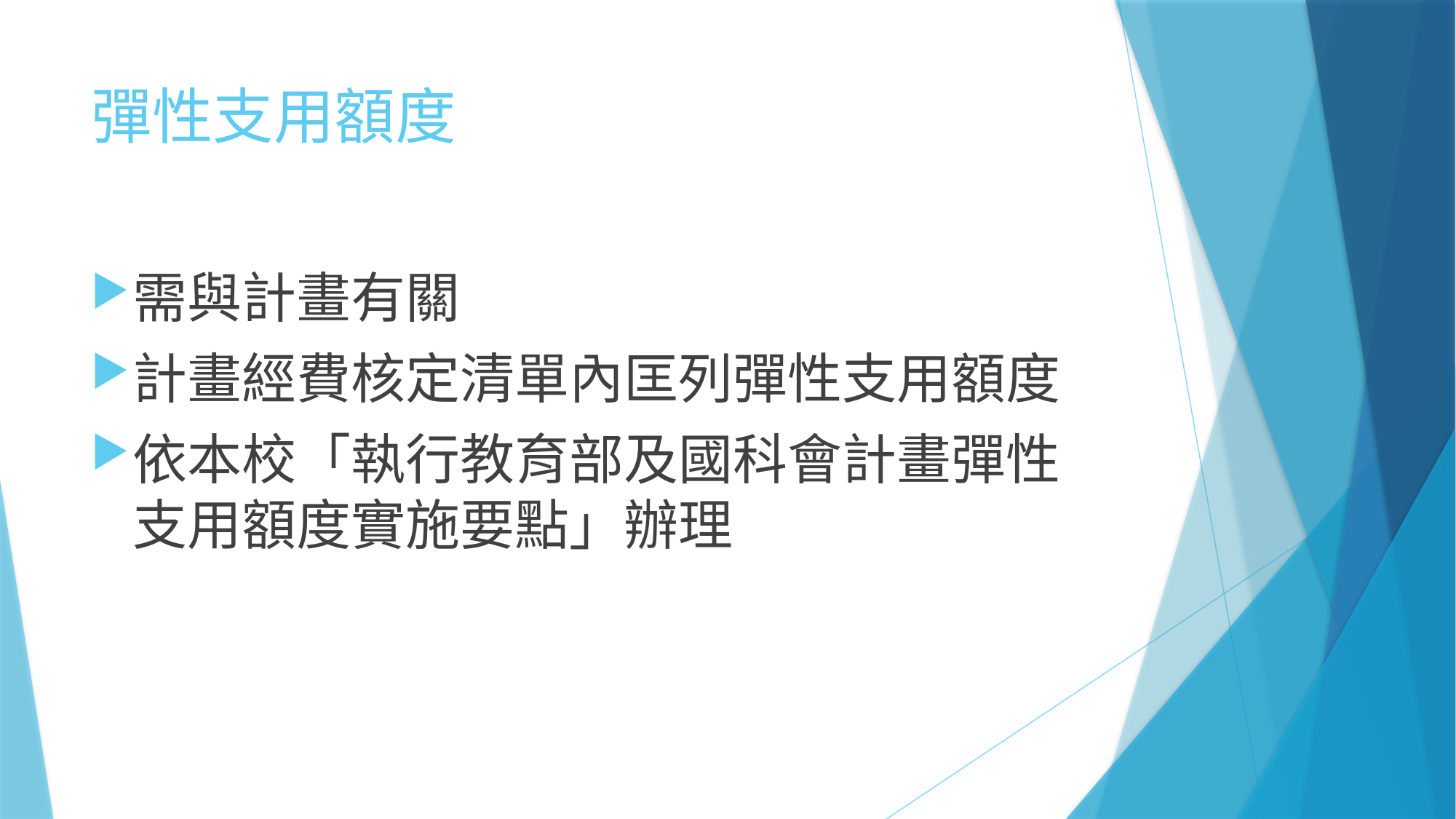

# 彈性支用額度
需與計畫有關
計畫經費核定清單內匡列彈性支用額度
依本校「執行教育部及國科會計畫彈性支用額度實施要點」辦理